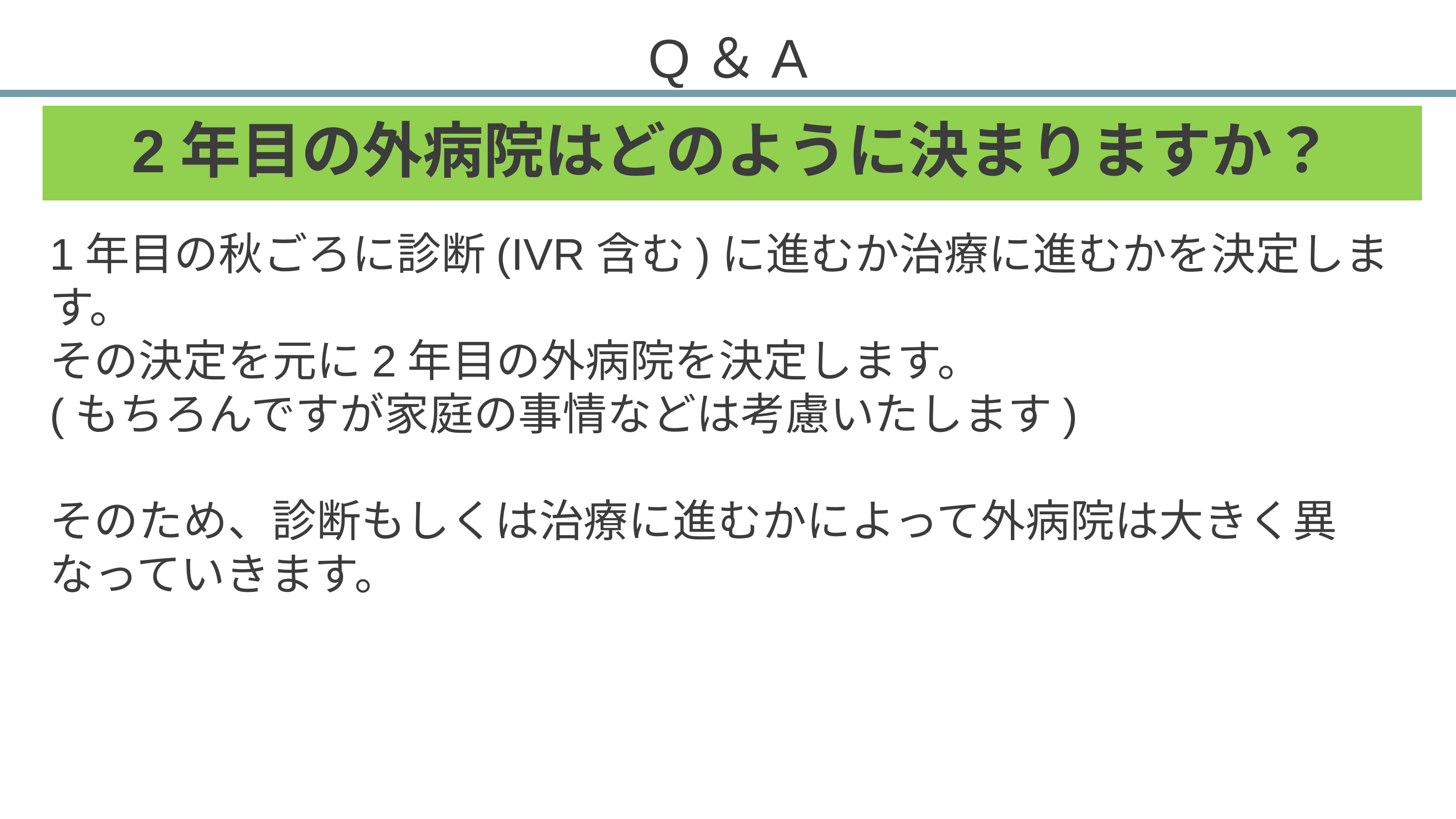

# Q＆A
2年目の外病院はどのように決まりますか？
1年目の秋ごろに診断(IVR含む)に進むか治療に進むかを決定します。
その決定を元に2年目の外病院を決定します。
(もちろんですが家庭の事情などは考慮いたします)

そのため、診断もしくは治療に進むかによって外病院は大きく異なっていきます。